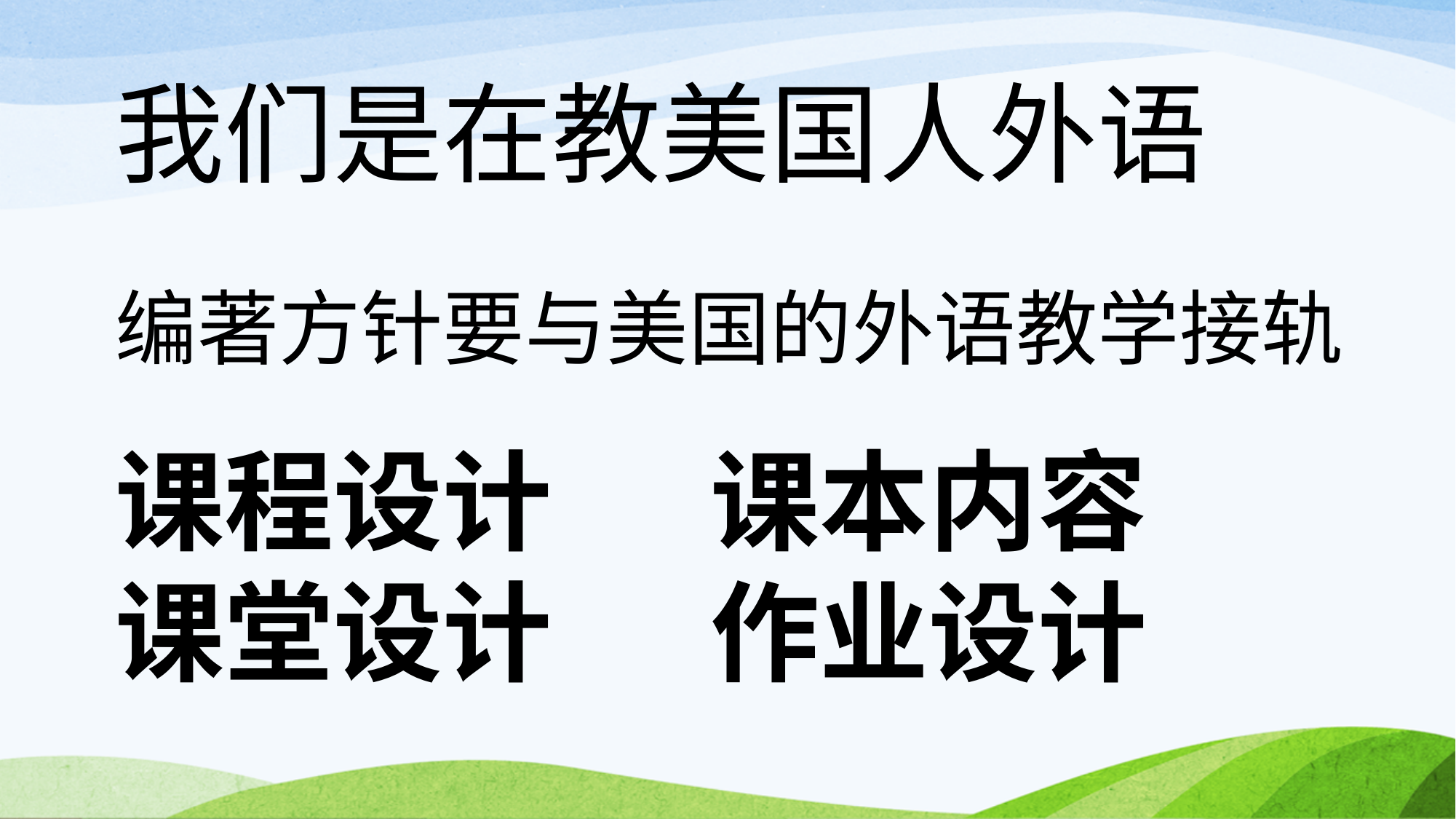

我们是在教美国人外语

编著方针要与美国的外语教学接轨

课程设计	  课本内容
课堂设计	  作业设计